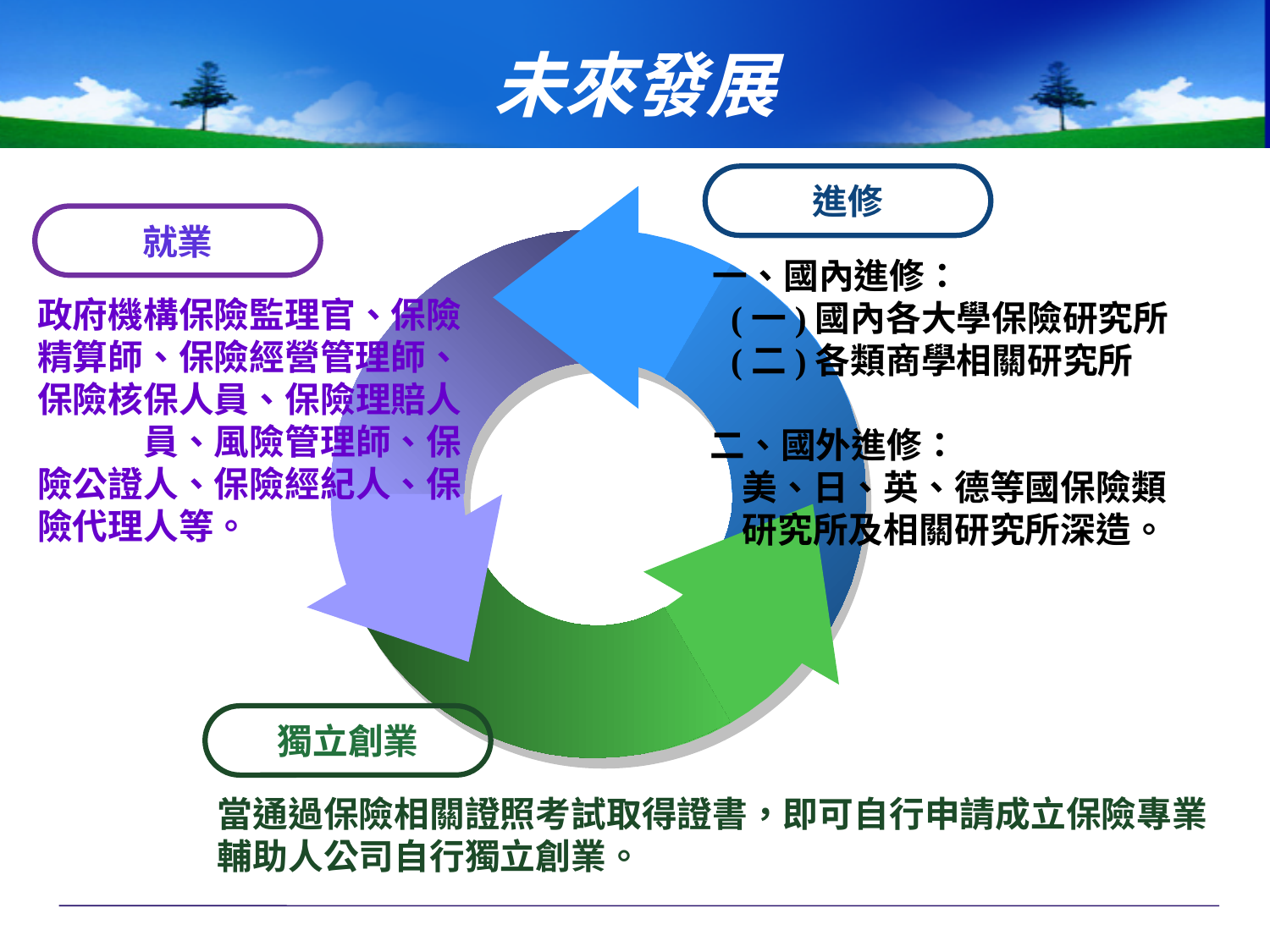

未來發展
進修

就業
　一、國內進修：
      (一)國內各大學保險研究所
      (二)各類商學相關研究所

   二、國外進修：
       美、日、英、德等國保險類
       研究所及相關研究所深造。
政府機構保險監理官、保險精算師、保險經營管理師、保險核保人員、保險理賠人　　　員、風險管理師、保險公證人、保險經紀人、保險代理人等。
獨立創業
當通過保險相關證照考試取得證書，即可自行申請成立保險專業輔助人公司自行獨立創業。